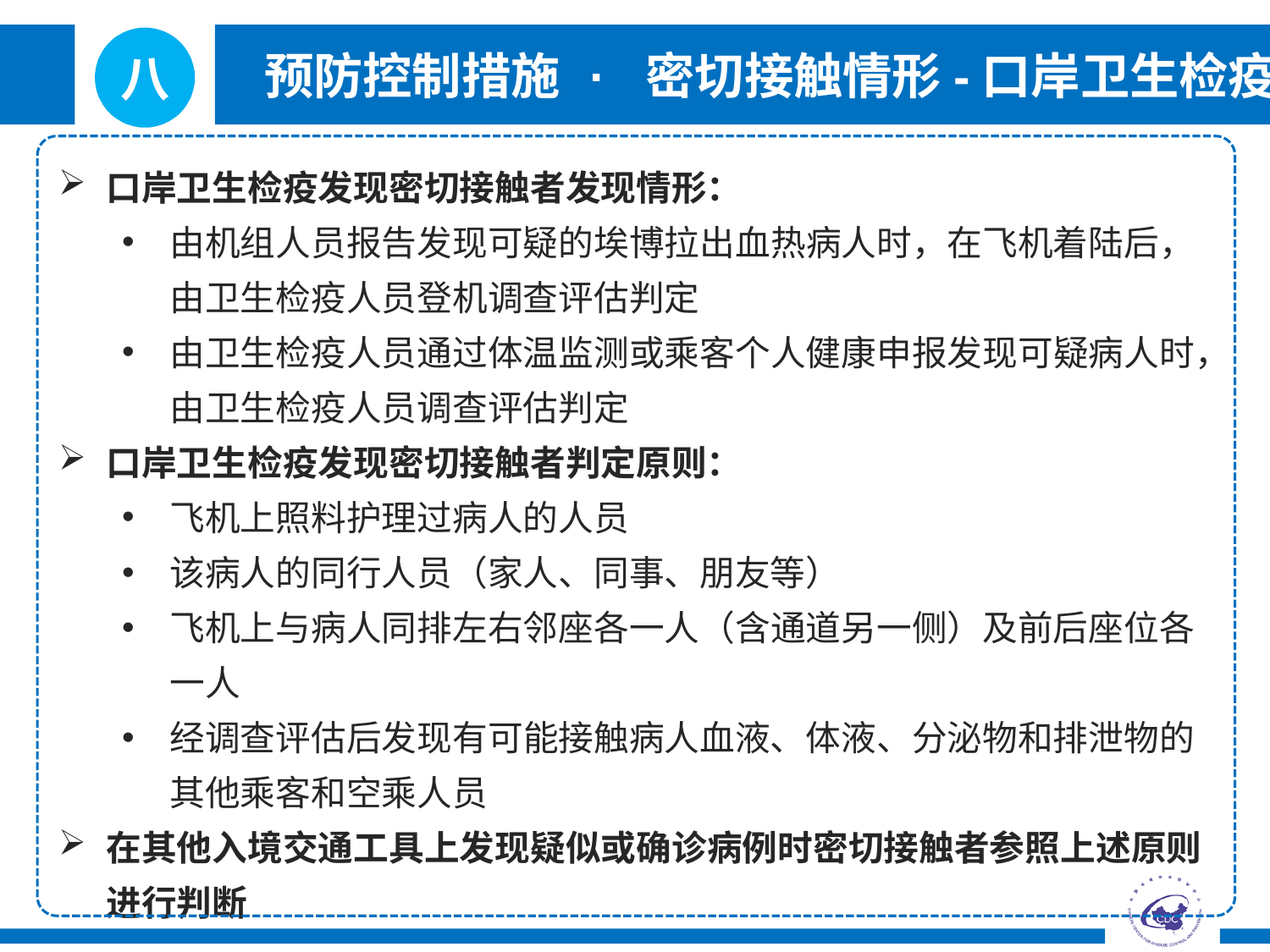

八
预防控制措施
·  密切接触情形-口岸卫生检疫

口岸卫生检疫发现密切接触者发现情形：
由机组人员报告发现可疑的埃博拉出血热病人时，在飞机着陆后，由卫生检疫人员登机调查评估判定
由卫生检疫人员通过体温监测或乘客个人健康申报发现可疑病人时，由卫生检疫人员调查评估判定
口岸卫生检疫发现密切接触者判定原则：
飞机上照料护理过病人的人员
该病人的同行人员（家人、同事、朋友等）
飞机上与病人同排左右邻座各一人（含通道另一侧）及前后座位各一人
经调查评估后发现有可能接触病人血液、体液、分泌物和排泄物的其他乘客和空乘人员
在其他入境交通工具上发现疑似或确诊病例时密切接触者参照上述原则进行判断